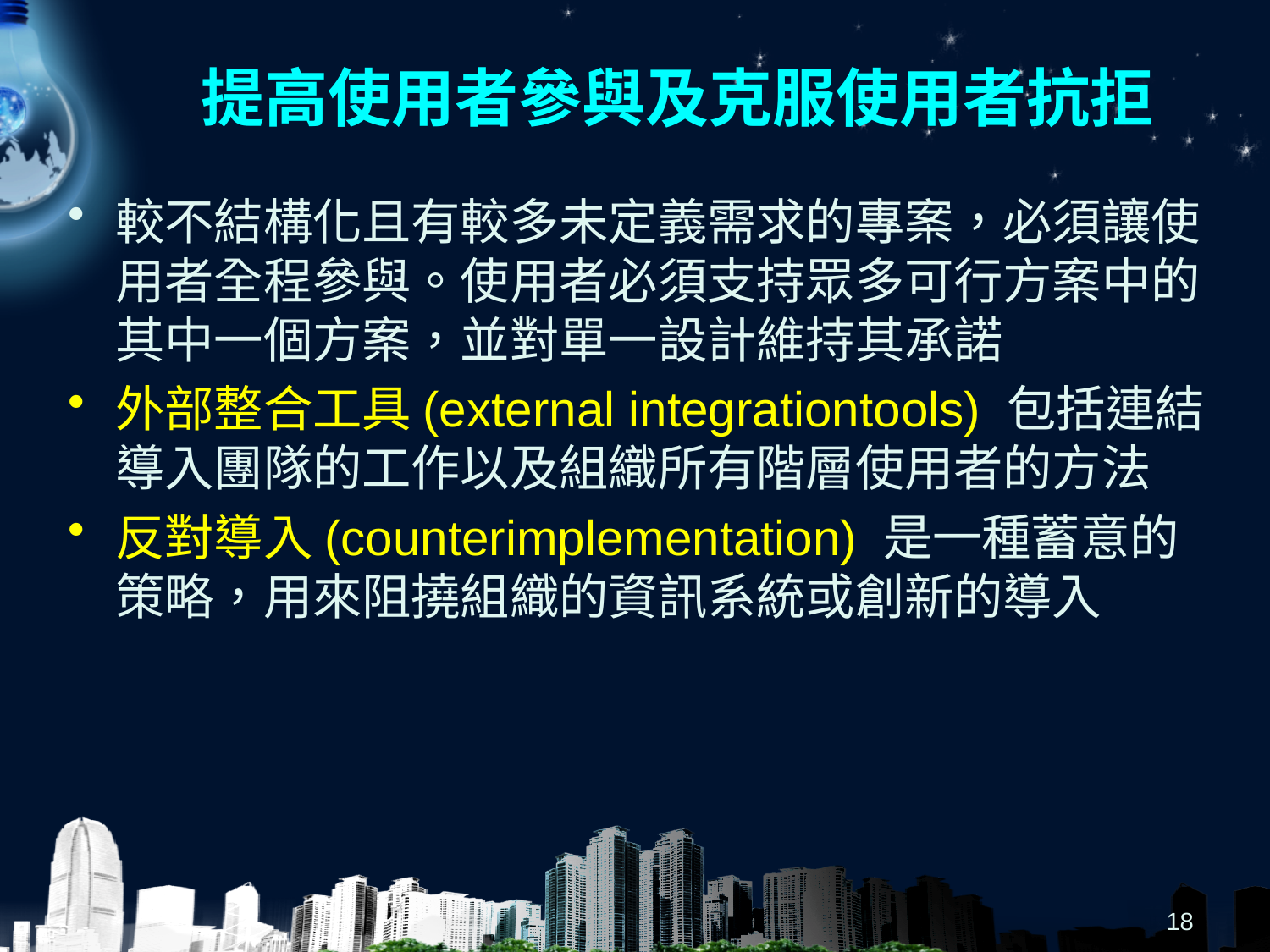

# 提高使用者參與及克服使用者抗拒
較不結構化且有較多未定義需求的專案，必須讓使用者全程參與。使用者必須支持眾多可行方案中的其中一個方案，並對單一設計維持其承諾
外部整合工具(external integrationtools) 包括連結導入團隊的工作以及組織所有階層使用者的方法
反對導入(counterimplementation) 是一種蓄意的策略，用來阻撓組織的資訊系統或創新的導入
18